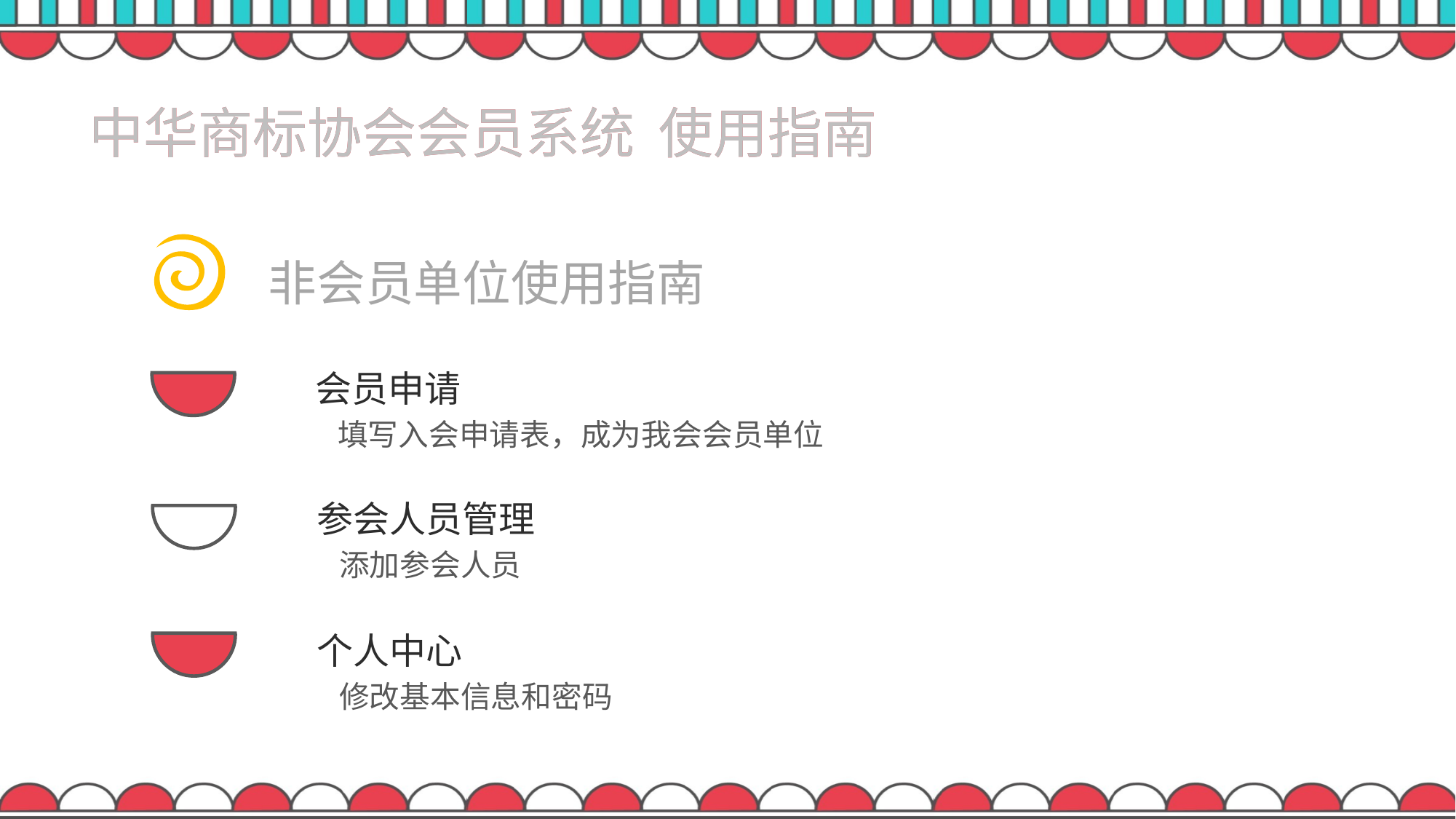

# 中华商标协会会员系统  使用指南
中华商标协会会员系统  使用指南

非会员单位使用指南

会员申请
  填写入会申请表，成为我会会员单位

参会人员管理
  添加参会人员
个人中心
  修改基本信息和密码